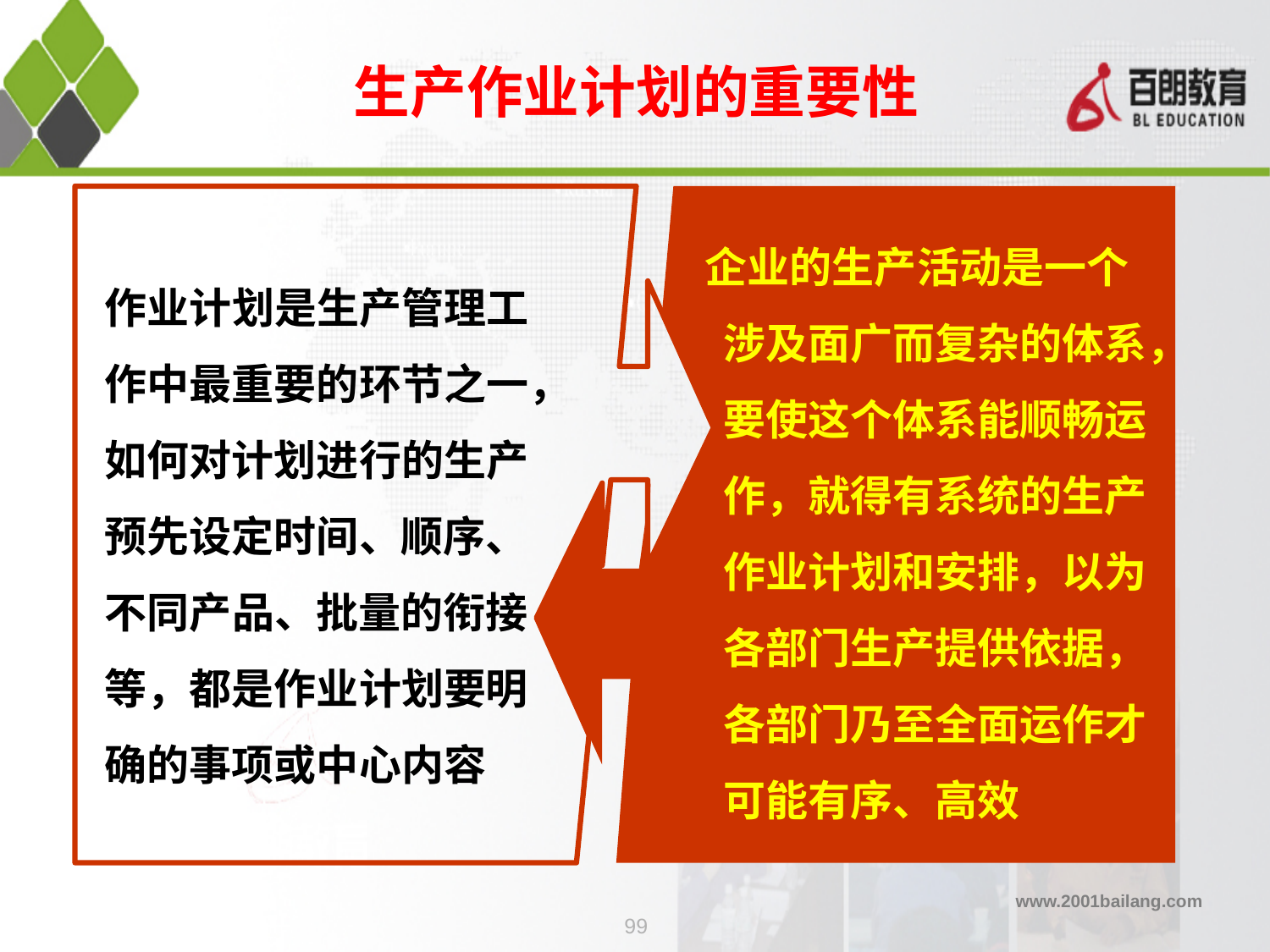

# 生产作业计划的重要性

企业的生产活动是一个涉及面广而复杂的体系，要使这个体系能顺畅运作，就得有系统的生产作业计划和安排，以为各部门生产提供依据，各部门乃至全面运作才可能有序、高效
作业计划是生产管理工作中最重要的环节之一，如何对计划进行的生产预先设定时间、顺序、不同产品、批量的衔接等，都是作业计划要明确的事项或中心内容
99